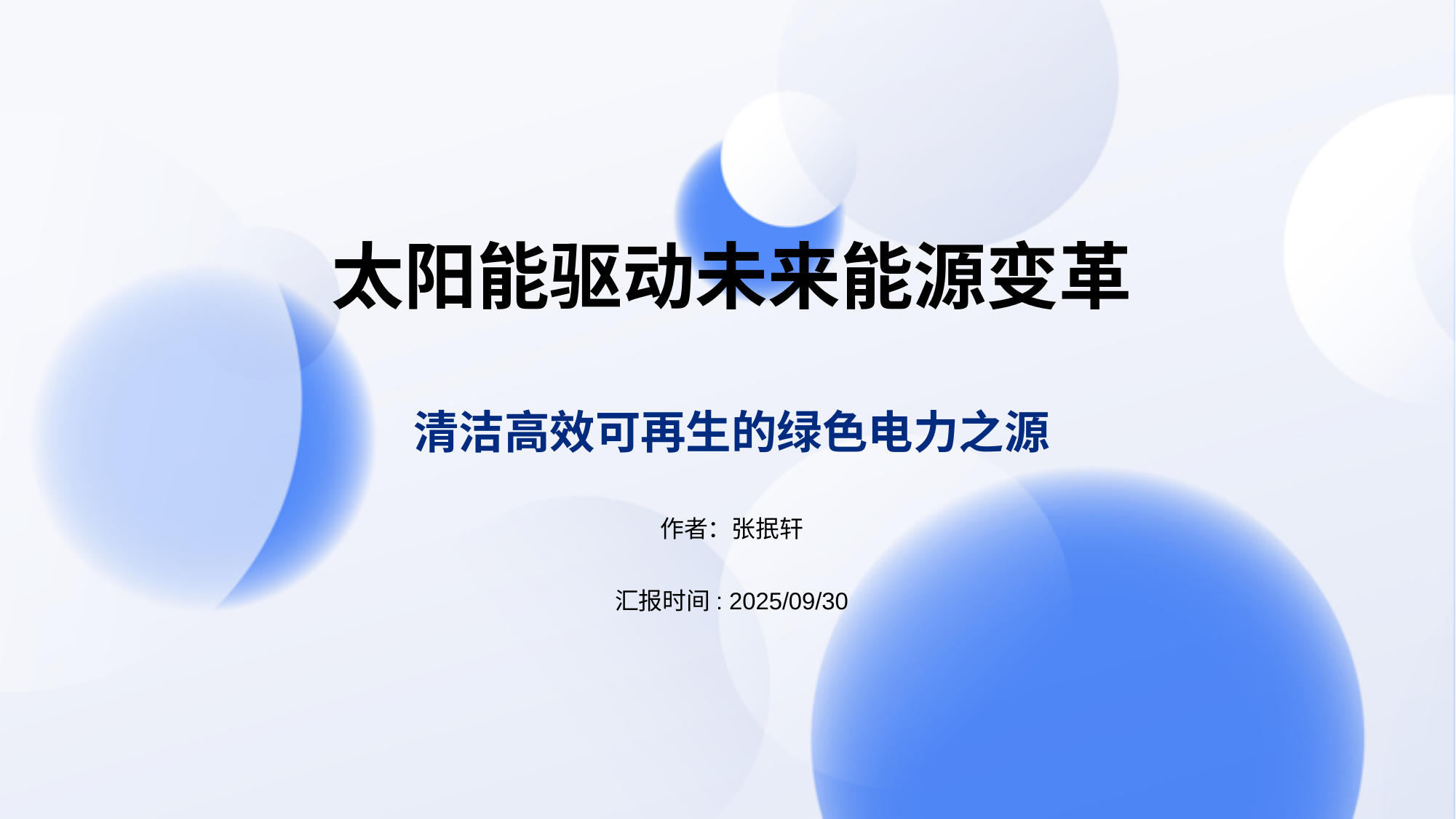

太阳能驱动未来能源变革
清洁高效可再生的绿色电力之源

作者：张抿轩

汇报时间: 2025/09/30